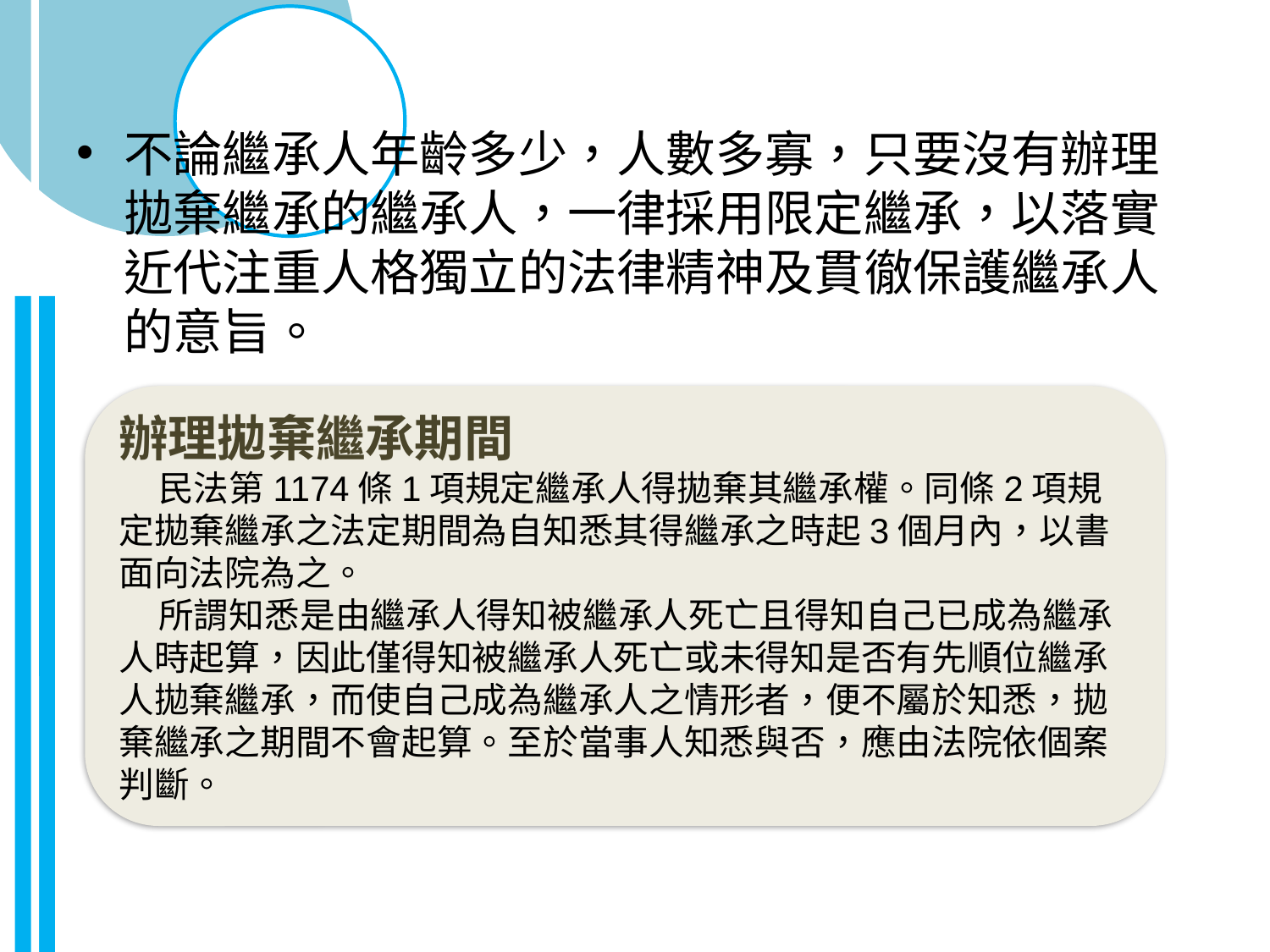

不論繼承人年齡多少，人數多寡，只要沒有辦理拋棄繼承的繼承人，一律採用限定繼承，以落實近代注重人格獨立的法律精神及貫徹保護繼承人的意旨。

辦理拋棄繼承期間
    民法第1174條1項規定繼承人得拋棄其繼承權。同條2項規定拋棄繼承之法定期間為自知悉其得繼承之時起3個月內，以書面向法院為之。
    所謂知悉是由繼承人得知被繼承人死亡且得知自己已成為繼承人時起算，因此僅得知被繼承人死亡或未得知是否有先順位繼承人拋棄繼承，而使自己成為繼承人之情形者，便不屬於知悉，拋棄繼承之期間不會起算。至於當事人知悉與否，應由法院依個案判斷。